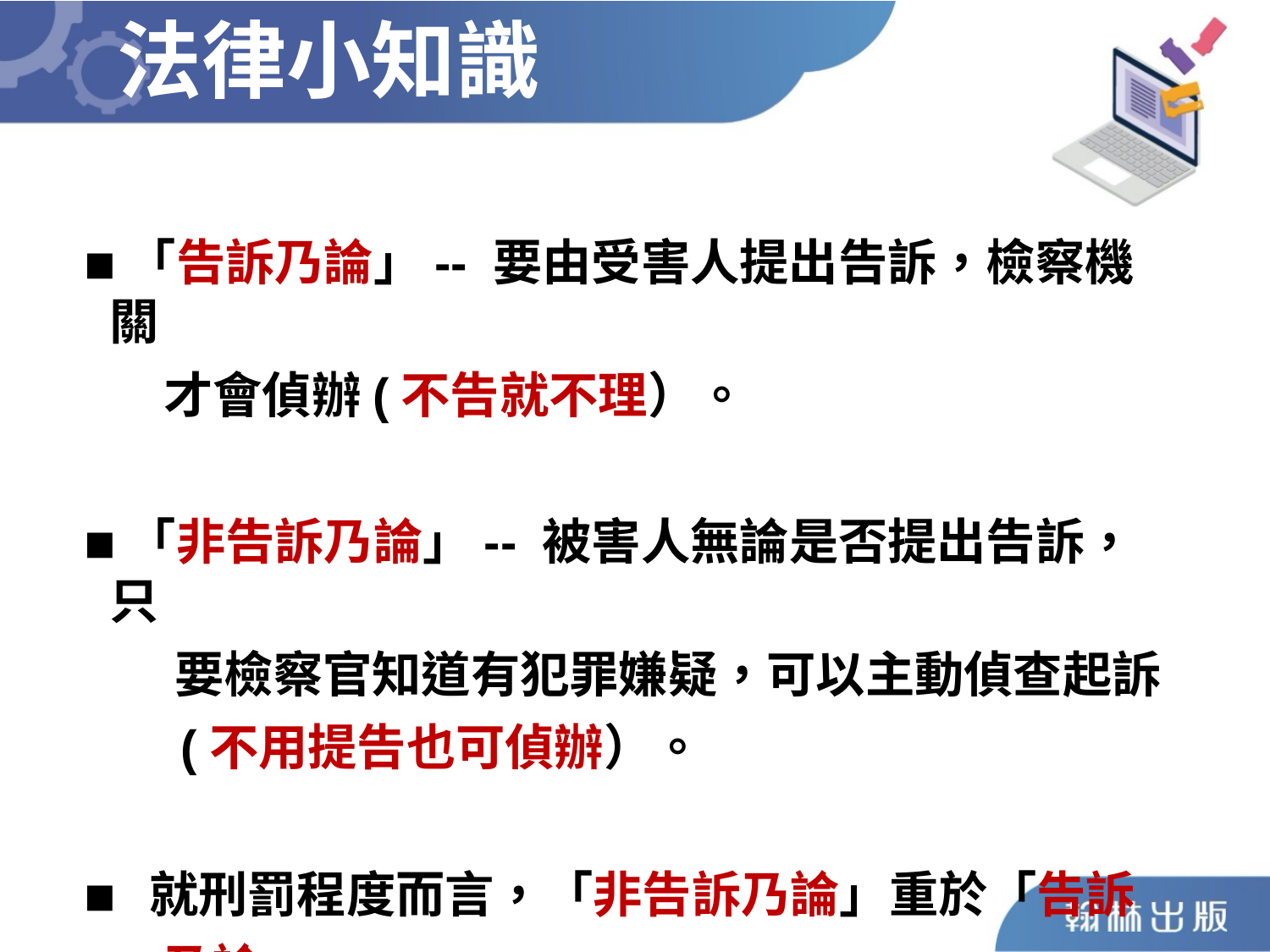

法律小知識
◼︎「告訴乃論」-- 要由受害人提出告訴，檢察機關
      才會偵辦(不告就不理）。

◼︎「非告訴乃論」-- 被害人無論是否提出告訴，只
       要檢察官知道有犯罪嫌疑，可以主動偵查起訴
       (不用提告也可偵辦）。

◼︎  就刑罰程度而言，「非告訴乃論」重於「告訴
      乃論」。